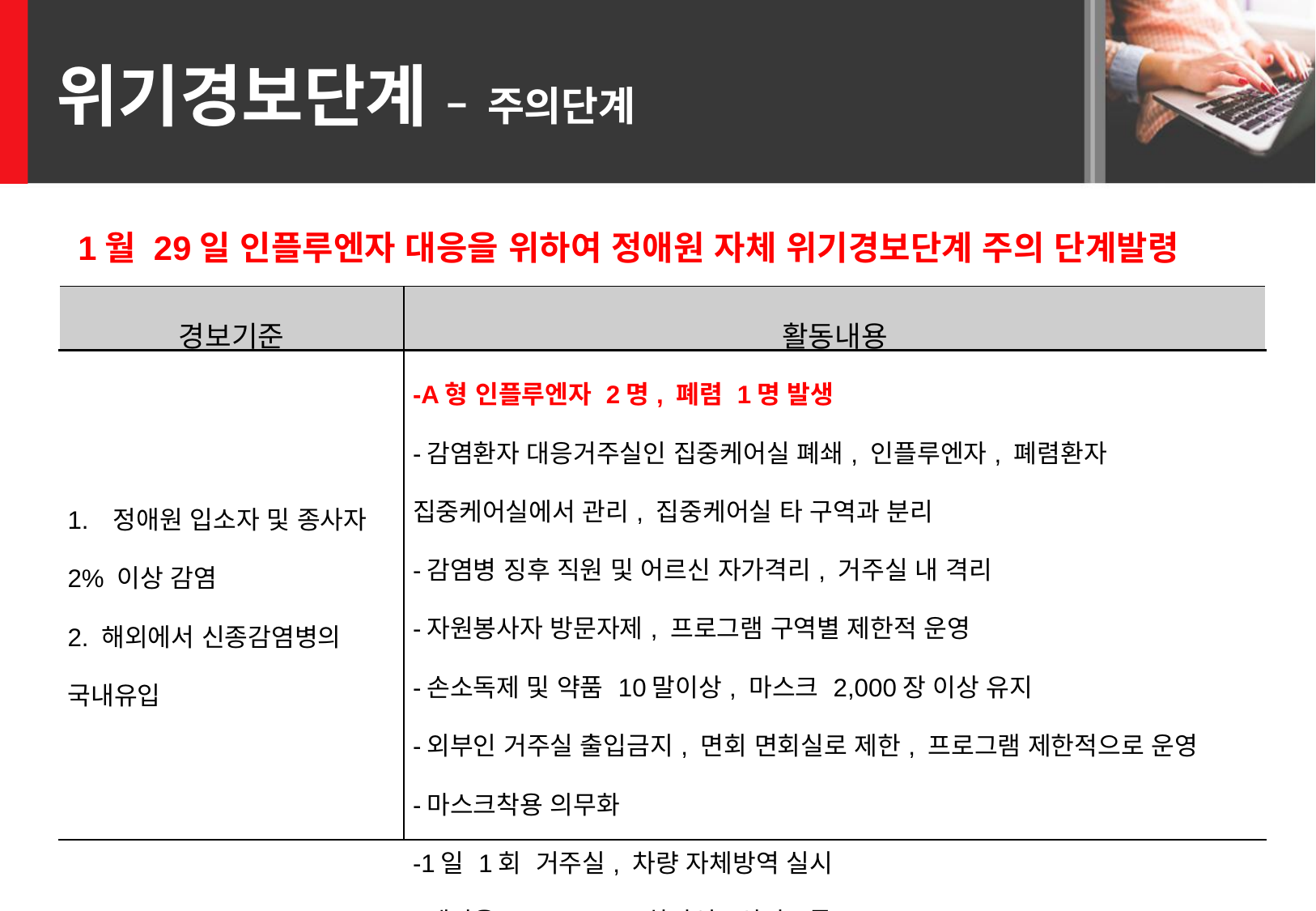

위기경보단계 – 주의단계
1월 29일 인플루엔자 대응을 위하여 정애원 자체 위기경보단계 주의 단계발령
| 경보기준 | 활동내용 |
| --- | --- |
| 정애원 입소자 및 종사자 2% 이상 감염 2. 해외에서 신종감염병의 국내유입 | -A형 인플루엔자 2명, 폐렴 1명 발생 -감염환자 대응거주실인 집중케어실 폐쇄, 인플루엔자, 폐렴환자 집중케어실에서 관리, 집중케어실 타 구역과 분리 -감염병 징후 직원 및 어르신 자가격리, 거주실 내 격리 -자원봉사자 방문자제, 프로그램 구역별 제한적 운영 -손소독제 및 약품 10말이상, 마스크 2,000장 이상 유지 -외부인 거주실 출입금지, 면회 면회실로 제한, 프로그램 제한적으로 운영 -마스크착용 의무화 -1일 1회 거주실, 차량 자체방역 실시 (에탄올 99%, 75%, 차아염소산나트륨) |